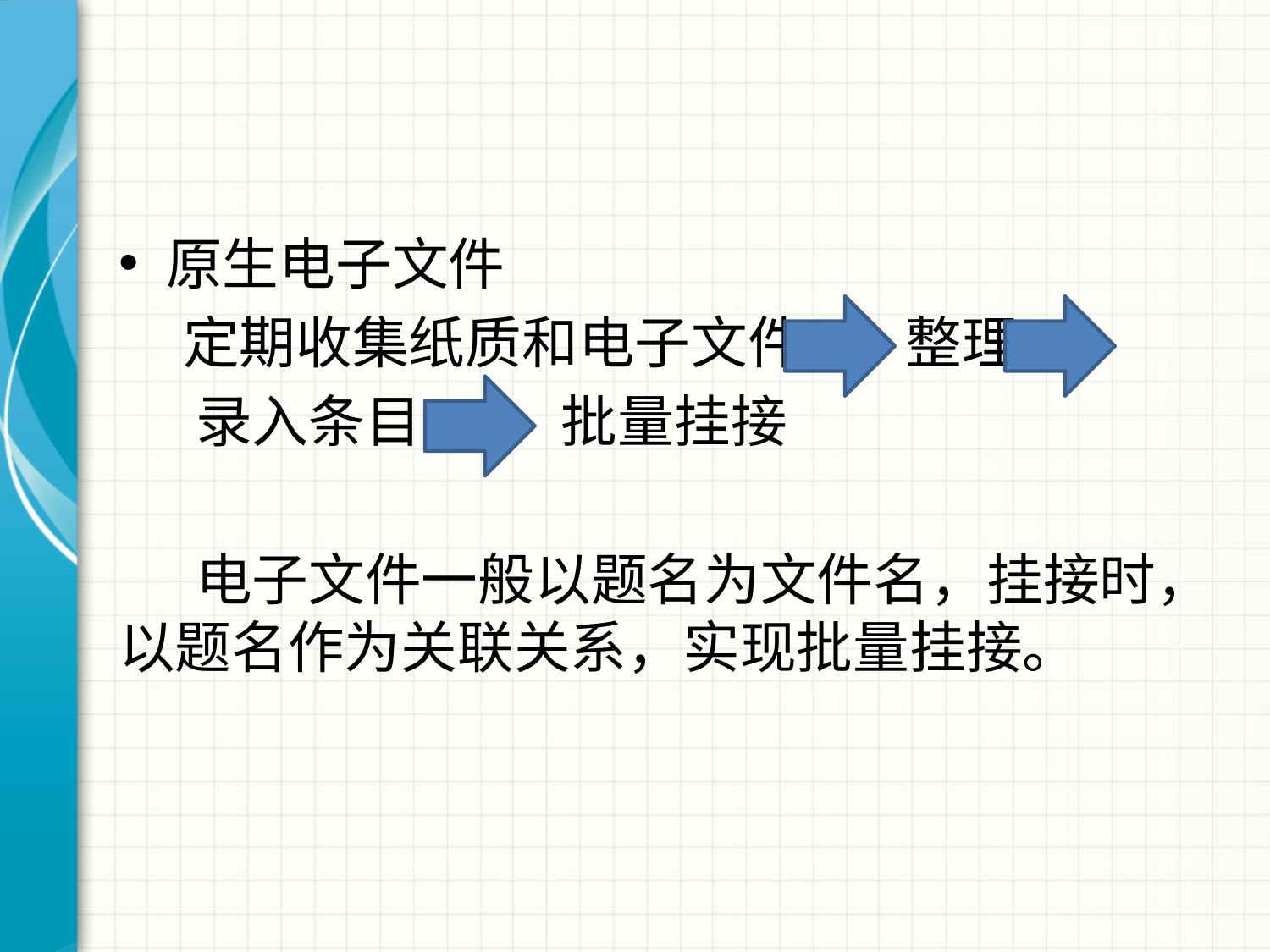

#
原生电子文件
    定期收集纸质和电子文件        整理
     录入条目           批量挂接

     电子文件一般以题名为文件名，挂接时，以题名作为关联关系，实现批量挂接。